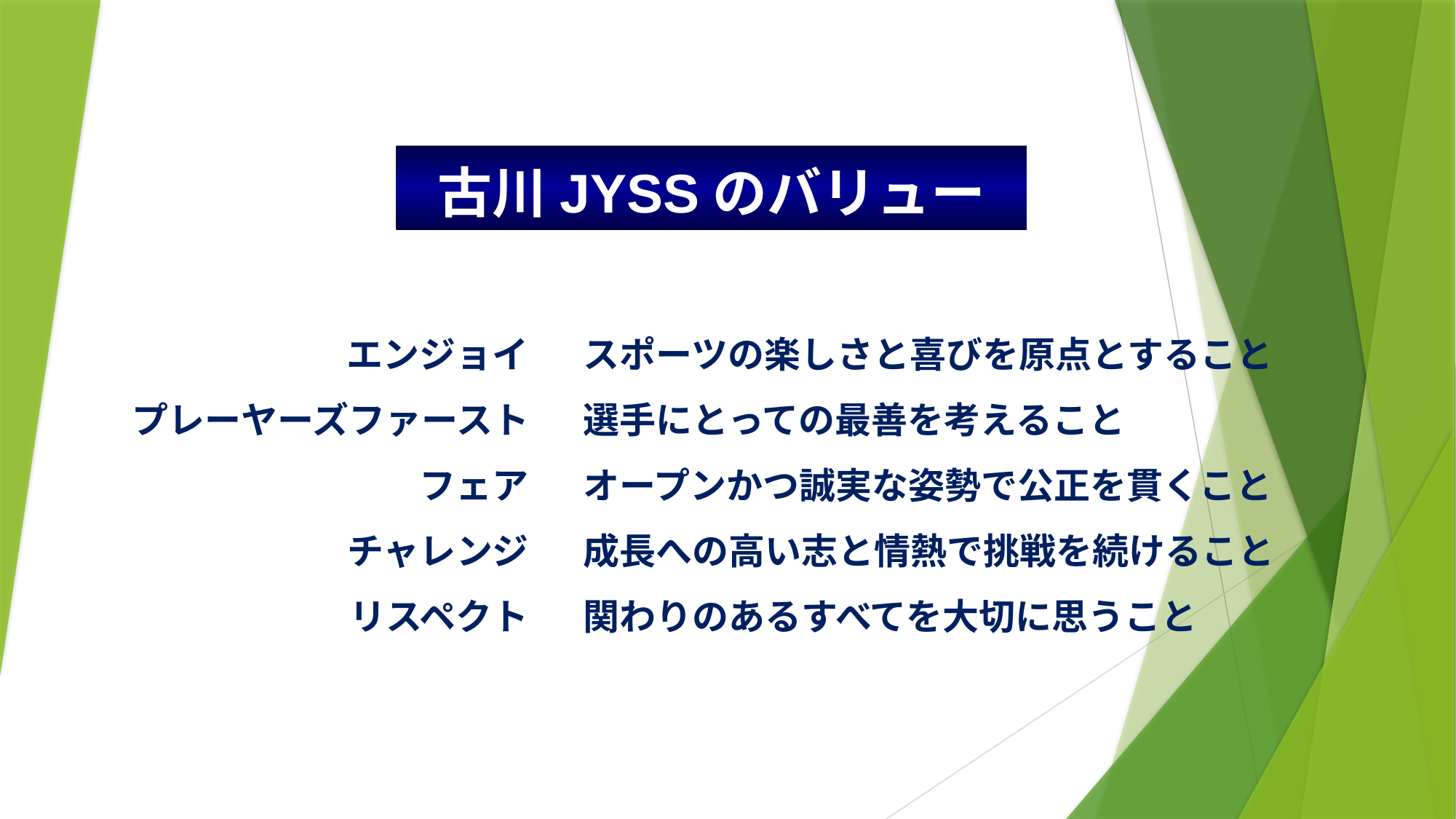

古川JYSSのバリュー
エンジョイ
プレーヤーズファースト
フェア
チャレンジ
リスペクト
スポーツの楽しさと喜びを原点とすること
選手にとっての最善を考えること
オープンかつ誠実な姿勢で公正を貫くこと
成長への高い志と情熱で挑戦を続けること
関わりのあるすべてを大切に思うこと